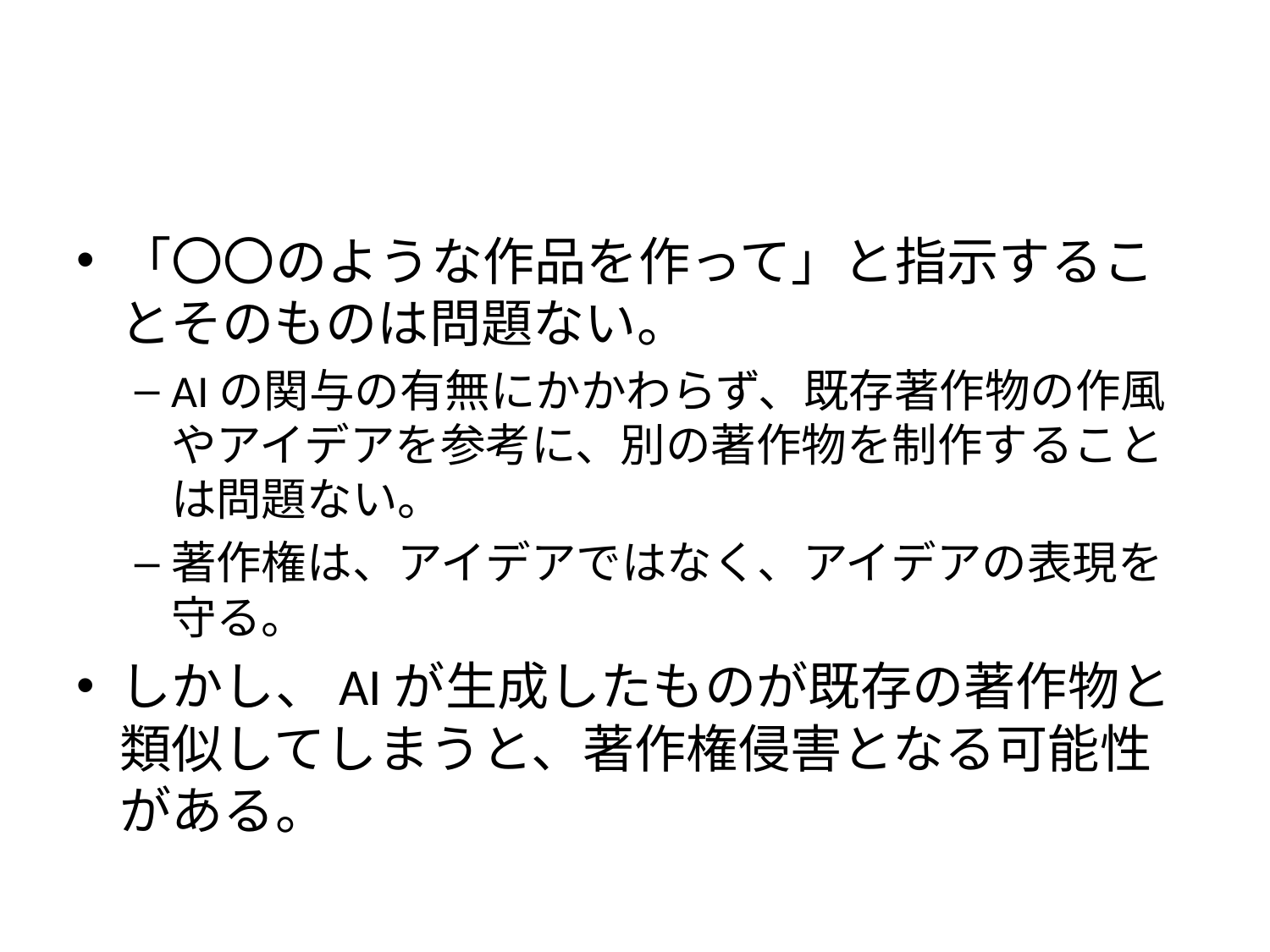

#
「〇〇のような作品を作って」と指示することそのものは問題ない。
AIの関与の有無にかかわらず、既存著作物の作風やアイデアを参考に、別の著作物を制作することは問題ない。
著作権は、アイデアではなく、アイデアの表現を守る。
しかし、AIが生成したものが既存の著作物と類似してしまうと、著作権侵害となる可能性がある。